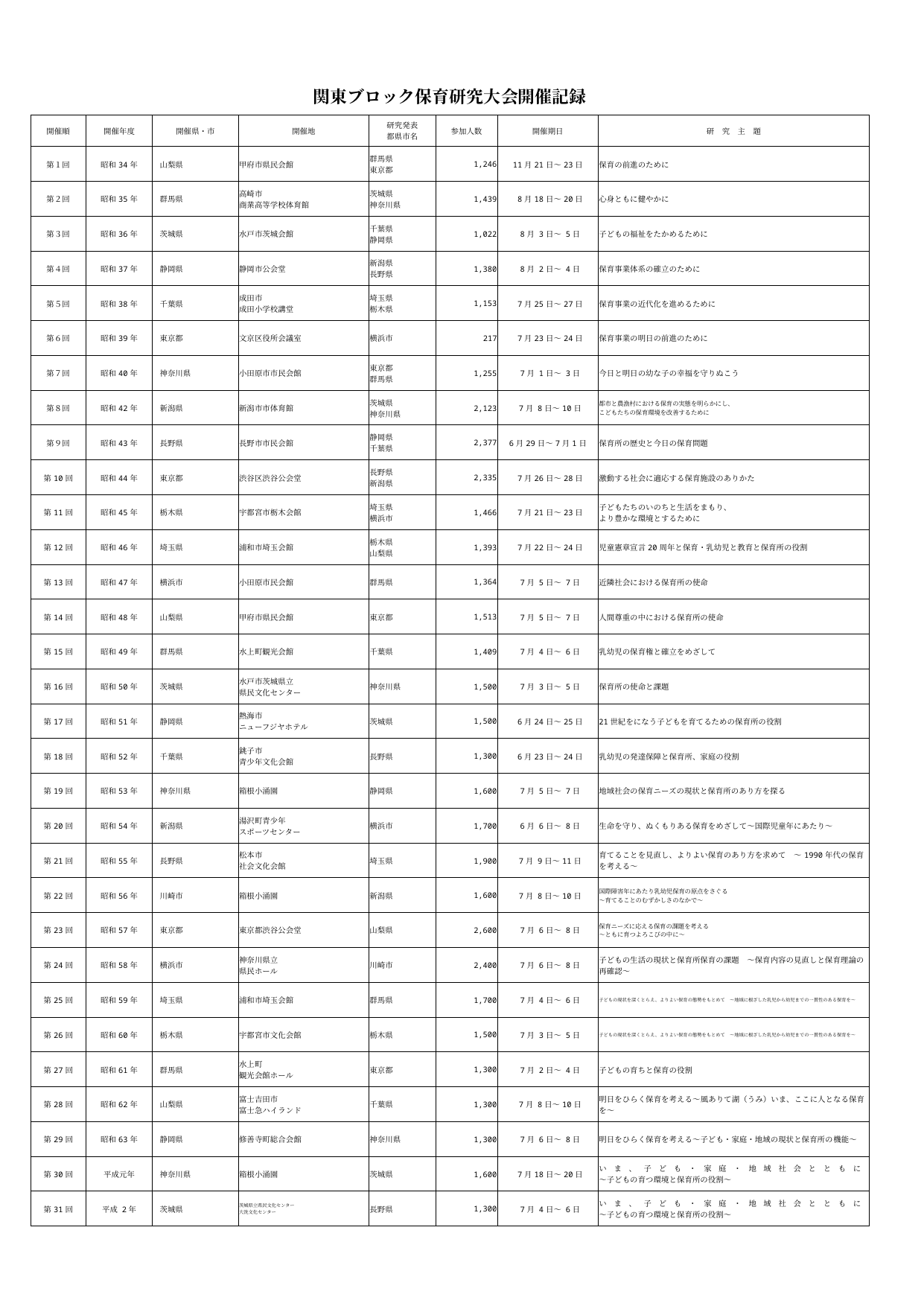

| 関東ブロック保育研究大会開催記録 |  |  |  |  |  |  |  |
| --- | --- | --- | --- | --- | --- | --- | --- |
| 開催順 | 開催年度 | 開催県・市 | 開催地 | 研究発表 都県市名 | 参加人数 | 開催期日 | 研　究　主　題 |
| 第１回 | 昭和34年 | 山梨県 | 甲府市県民会館 | 群馬県 東京都 | 1,246 | 11月21日～23日 | 保育の前進のために |
| 第２回 | 昭和35年 | 群馬県 | 高崎市 商業高等学校体育館 | 茨城県 神奈川県 | 1,439 | 8月18日～20日 | 心身ともに健やかに |
| 第３回 | 昭和36年 | 茨城県 | 水戸市茨城会館 | 千葉県 静岡県 | 1,022 | 8月 3日～ 5日 | 子どもの福祉をたかめるために |
| 第４回 | 昭和37年 | 静岡県 | 静岡市公会堂 | 新潟県 長野県 | 1,380 | 8月 2日～ 4日 | 保育事業体系の確立のために |
| 第５回 | 昭和38年 | 千葉県 | 成田市 成田小学校講堂 | 埼玉県 栃木県 | 1,153 | 7月25日～27日 | 保育事業の近代化を進めるために |
| 第６回 | 昭和39年 | 東京都 | 文京区役所会議室 | 横浜市 | 217 | 7月23日～24日 | 保育事業の明日の前進のために |
| 第７回 | 昭和40年 | 神奈川県 | 小田原市市民会館 | 東京都 群馬県 | 1,255 | 7月 1日～ 3日 | 今日と明日の幼な子の幸福を守りぬこう |
| 第８回 | 昭和42年 | 新潟県 | 新潟市市体育館 | 茨城県 神奈川県 | 2,123 | 7月 8日～10日 | 都市と農漁村における保育の実態を明らかにし、 こどもたちの保育環境を改善するために |
| 第９回 | 昭和43年 | 長野県 | 長野市市民会館 | 静岡県 千葉県 | 2,377 | 6月29日～7月1日 | 保育所の歴史と今日の保育問題 |
| 第10回 | 昭和44年 | 東京都 | 渋谷区渋谷公会堂 | 長野県 新潟県 | 2,335 | 7月26日～28日 | 激動する社会に適応する保育施設のありかた |
| 第11回 | 昭和45年 | 栃木県 | 宇都宮市栃木会館 | 埼玉県 横浜市 | 1,466 | 7月21日～23日 | 子どもたちのいのちと生活をまもり、 より豊かな環境とするために |
| 第12回 | 昭和46年 | 埼玉県 | 浦和市埼玉会館 | 栃木県 山梨県 | 1,393 | 7月22日～24日 | 児童憲章宣言20周年と保育・乳幼児と教育と保育所の役割 |
| 第13回 | 昭和47年 | 横浜市 | 小田原市民会館 | 群馬県 | 1,364 | 7月 5日～ 7日 | 近隣社会における保育所の使命 |
| 第14回 | 昭和48年 | 山梨県 | 甲府市県民会館 | 東京都 | 1,513 | 7月 5日～ 7日 | 人間尊重の中における保育所の使命 |
| 第15回 | 昭和49年 | 群馬県 | 水上町観光会館 | 千葉県 | 1,409 | 7月 4日～ 6日 | 乳幼児の保育権と確立をめざして |
| 第16回 | 昭和50年 | 茨城県 | 水戸市茨城県立 県民文化センター | 神奈川県 | 1,500 | 7月 3日～ 5日 | 保育所の使命と課題 |
| 第17回 | 昭和51年 | 静岡県 | 熱海市 ニューフジヤホテル | 茨城県 | 1,500 | 6月24日～25日 | 21世紀をになう子どもを育てるための保育所の役割 |
| 第18回 | 昭和52年 | 千葉県 | 銚子市 青少年文化会館 | 長野県 | 1,300 | 6月23日～24日 | 乳幼児の発達保障と保育所、家庭の役割 |
| 第19回 | 昭和53年 | 神奈川県 | 箱根小涌園 | 静岡県 | 1,600 | 7月 5日～ 7日 | 地域社会の保育ニーズの現状と保育所のあり方を探る |
| 第20回 | 昭和54年 | 新潟県 | 湯沢町青少年 スポーツセンター | 横浜市 | 1,700 | 6月 6日～ 8日 | 生命を守り、ぬくもりある保育をめざして～国際児童年にあたり～ |
| 第21回 | 昭和55年 | 長野県 | 松本市 社会文化会館 | 埼玉県 | 1,900 | 7月 9日～11日 | 育てることを見直し、よりよい保育のあり方を求めて　～1990年代の保育を考える～ |
| 第22回 | 昭和56年 | 川崎市 | 箱根小涌園 | 新潟県 | 1,600 | 7月 8日～10日 | 国際障害年にあたり乳幼児保育の原点をさぐる　 ～育てることのむずかしさのなかで～ |
| 第23回 | 昭和57年 | 東京都 | 東京都渋谷公会堂 | 山梨県 | 2,600 | 7月 6日～ 8日 | 保育ニーズに応える保育の課題を考える　 ～ともに育つよろこびの中に～ |
| 第24回 | 昭和58年 | 横浜市 | 神奈川県立 県民ホール | 川崎市 | 2,400 | 7月 6日～ 8日 | 子どもの生活の現状と保育所保育の課題　～保育内容の見直しと保育理論の再確認～ |
| 第25回 | 昭和59年 | 埼玉県 | 浦和市埼玉会館 | 群馬県 | 1,700 | 7月 4日～ 6日 | 子どもの現状を深くとらえ、よりよい保育の態勢をもとめて　～地域に根ざした乳児から幼児までの一貫性のある保育を～ |
| 第26回 | 昭和60年 | 栃木県 | 宇都宮市文化会館 | 栃木県 | 1,500 | 7月 3日～ 5日 | 子どもの現状を深くとらえ、よりよい保育の態勢をもとめて　～地域に根ざした乳児から幼児までの一貫性のある保育を～ |
| 第27回 | 昭和61年 | 群馬県 | 水上町 観光会館ホール | 東京都 | 1,300 | 7月 2日～ 4日 | 子どもの育ちと保育の役割 |
| 第28回 | 昭和62年 | 山梨県 | 富士吉田市 富士急ハイランド | 千葉県 | 1,300 | 7月 8日～10日 | 明日をひらく保育を考える～風ありて湖（うみ）いま、ここに人となる保育を～ |
| 第29回 | 昭和63年 | 静岡県 | 修善寺町総合会館 | 神奈川県 | 1,300 | 7月 6日～ 8日 | 明日をひらく保育を考える～子ども・家庭・地域の現状と保育所の機能～ |
| 第30回 | 平成元年 | 神奈川県 | 箱根小涌園 | 茨城県 | 1,600 | 7月18日～20日 | いま、子ども・家庭・地域社会とともに ～子どもの育つ環境と保育所の役割～ |
| 第31回 | 平成 2年 | 茨城県 | 茨城県立県民文化センター 大洗文化センター | 長野県 | 1,300 | 7月 4日～ 6日 | いま、子ども・家庭・地域社会とともに ～子どもの育つ環境と保育所の役割～ |